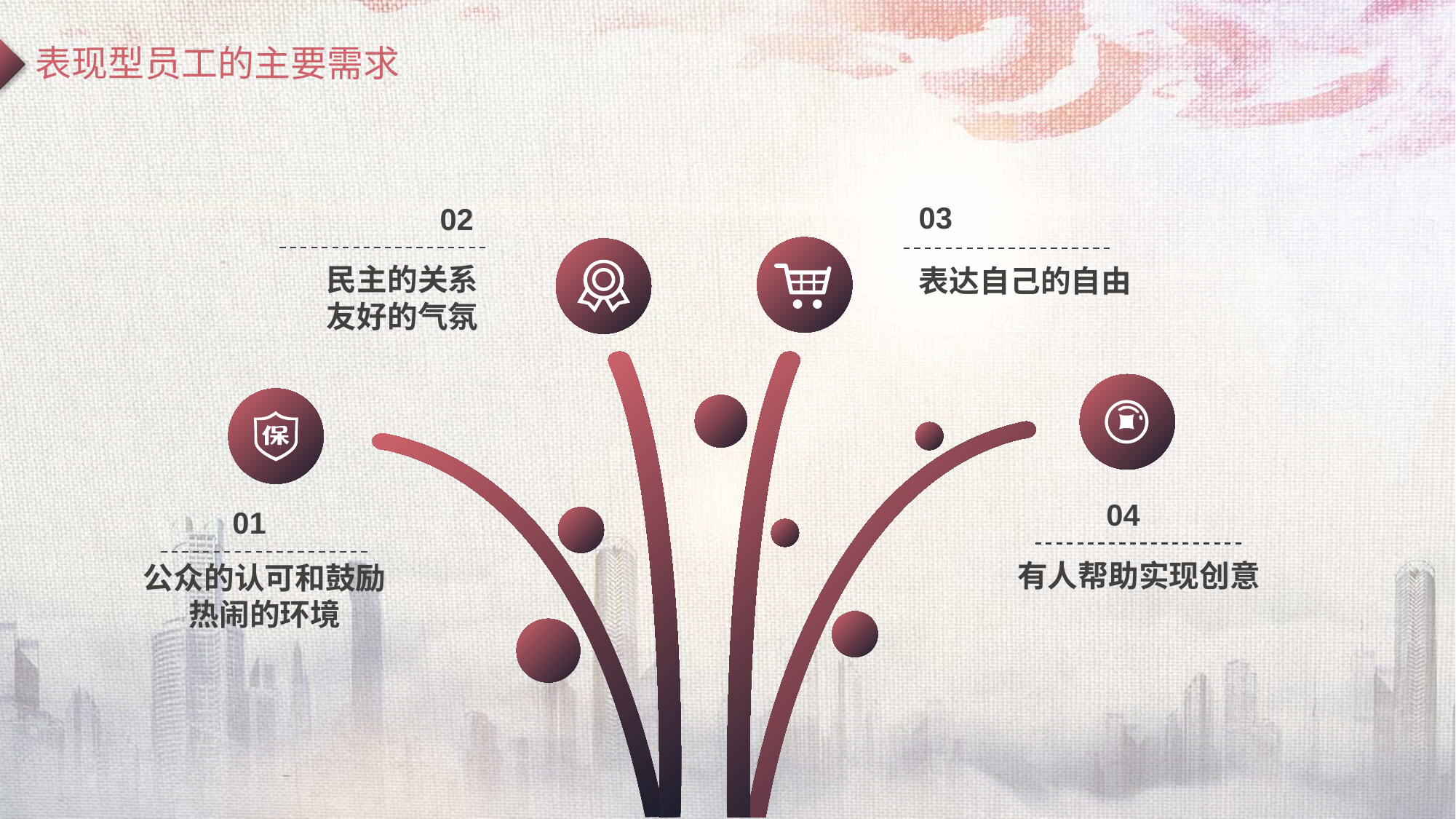

表现型员工的主要需求

03
表达自己的自由
02
民主的关系
友好的气氛

04
有人帮助实现创意
01
公众的认可和鼓励
热闹的环境